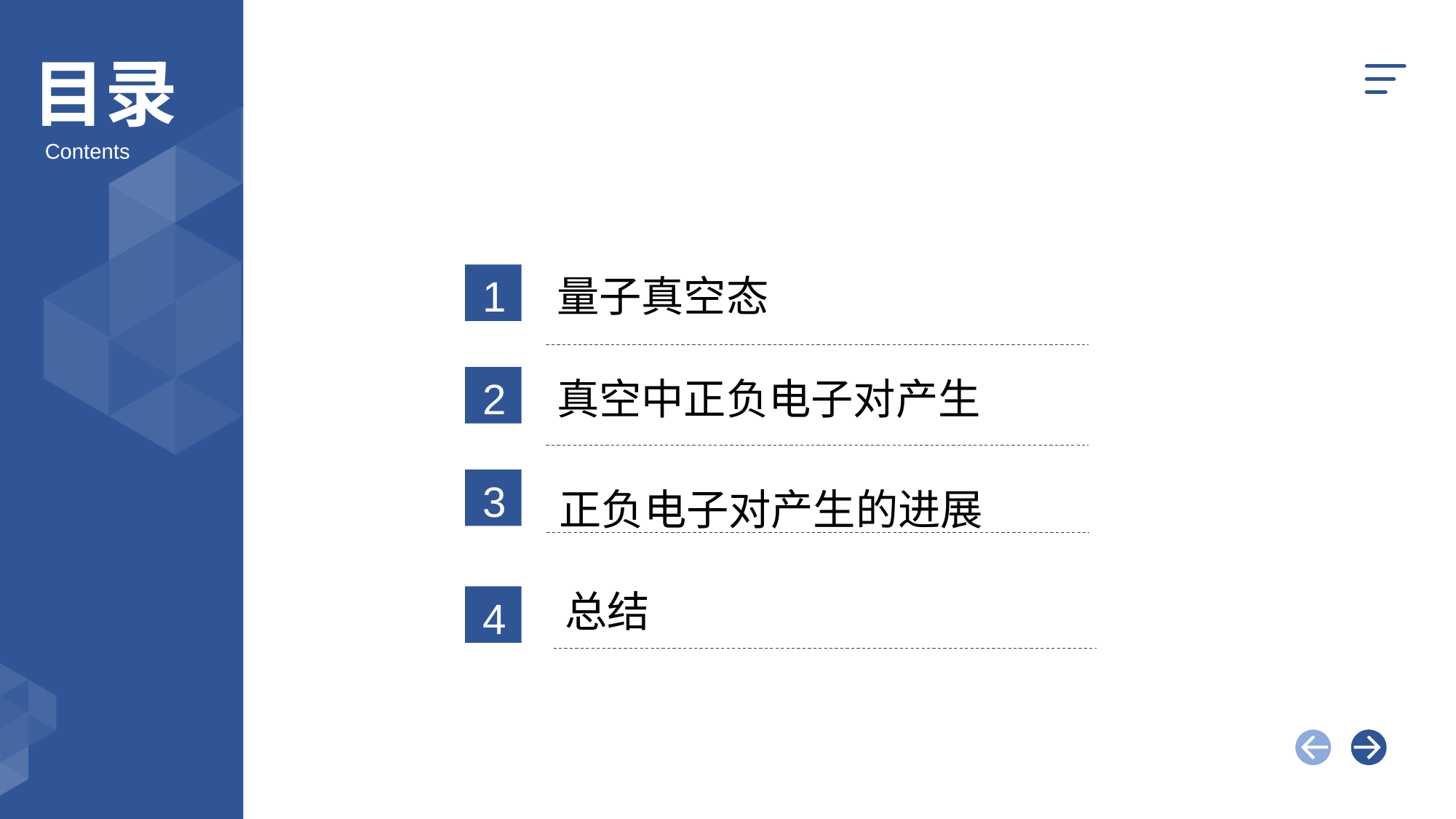

目录
Contents
量子真空态

1
真空中正负电子对产生

2

3
正负电子对产生的进展
总结

4